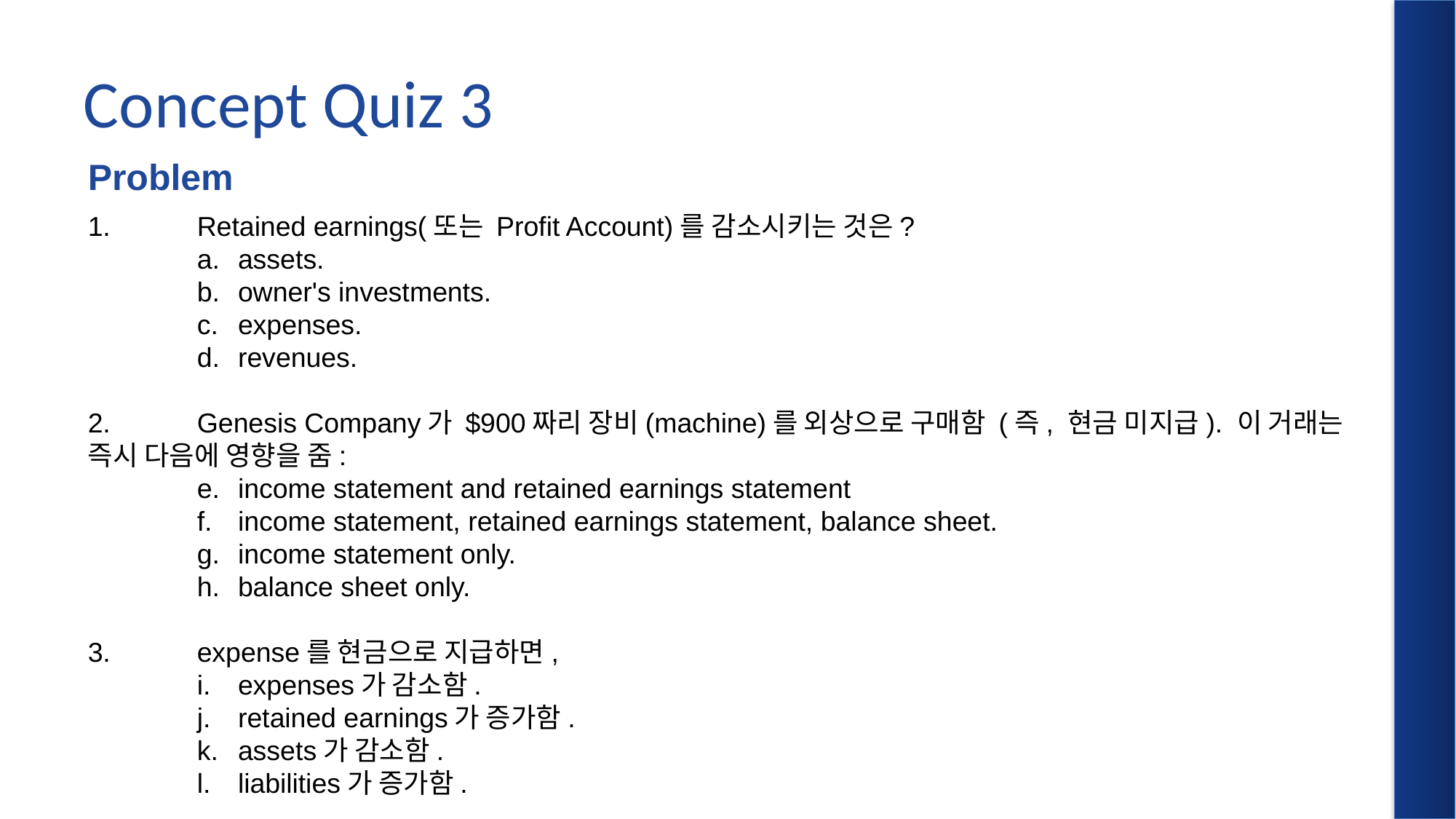

# Concept Quiz 3
Problem
1.	Retained earnings(또는 Profit Account)를 감소시키는 것은?
assets.
owner's investments.
expenses.
revenues.

2.	Genesis Company가 $900짜리 장비(machine)를 외상으로 구매함 (즉, 현금 미지급). 이 거래는 즉시 다음에 영향을 줌:
income statement and retained earnings statement
income statement, retained earnings statement, balance sheet.
income statement only.
balance sheet only.

3.	expense를 현금으로 지급하면,
expenses가 감소함.
retained earnings가 증가함.
assets가 감소함.
liabilities가 증가함.